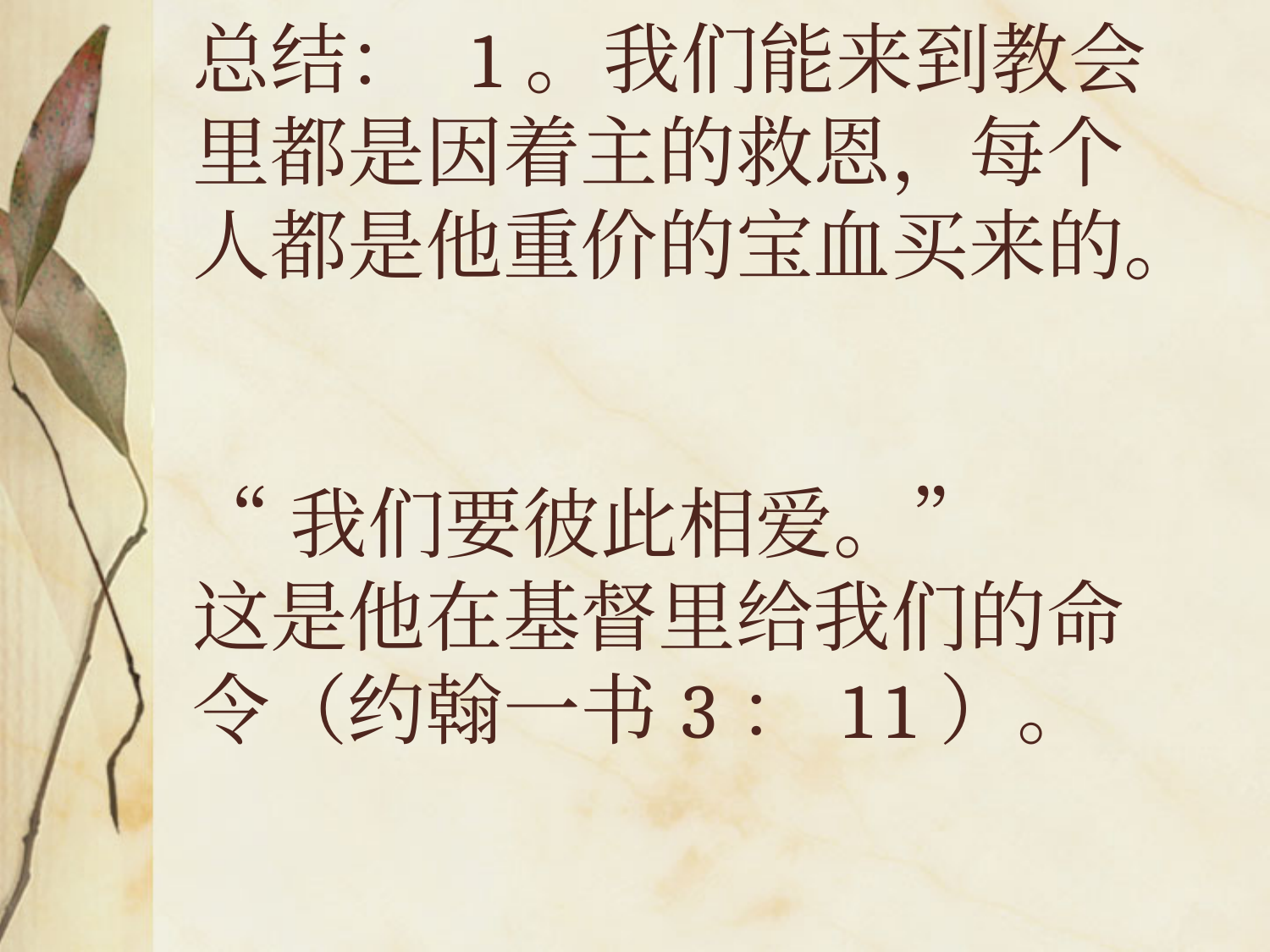

# 总结： 1。我们能来到教会里都是因着主的救恩，每个人都是他重价的宝血买来的。 “ 我们要彼此相爱。” 这是他在基督里给我们的命令（约翰一书3：11）。